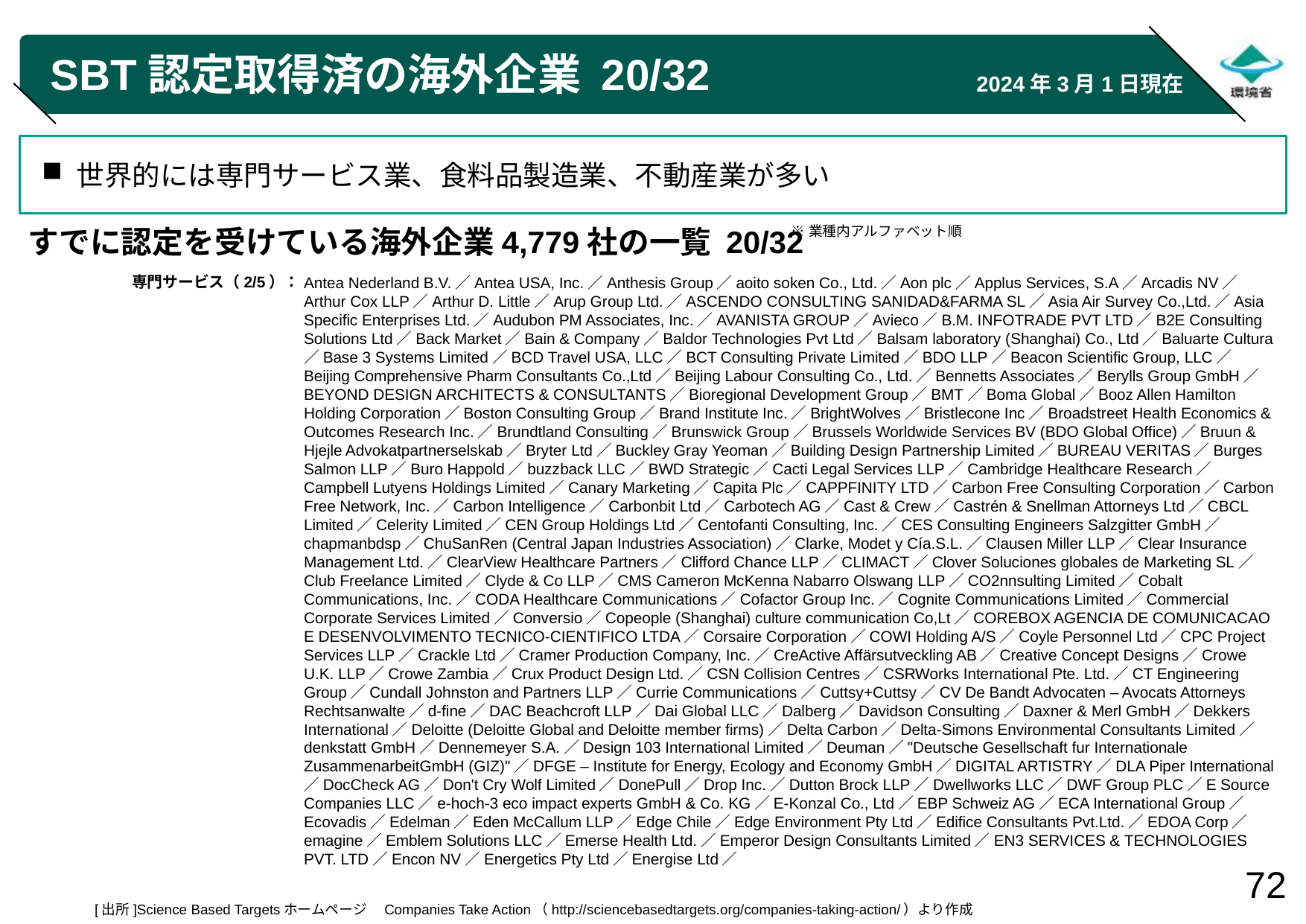

# SBT認定取得済の海外企業 20/32
2024年3月1日現在
世界的には専門サービス業、食料品製造業、不動産業が多い
※業種内アルファベット順
すでに認定を受けている海外企業4,779社の一覧 20/32
専門サービス（2/5）：

Antea Nederland B.V.／Antea USA, Inc.／Anthesis Group／aoito soken Co., Ltd.／Aon plc／Applus Services, S.A／Arcadis NV／Arthur Cox LLP／Arthur D. Little／Arup Group Ltd.／ASCENDO CONSULTING SANIDAD&FARMA SL／Asia Air Survey Co.,Ltd.／Asia Specific Enterprises Ltd.／Audubon PM Associates, Inc.／AVANISTA GROUP／Avieco／B.M. INFOTRADE PVT LTD／B2E Consulting Solutions Ltd／Back Market／Bain & Company／Baldor Technologies Pvt Ltd／Balsam laboratory (Shanghai) Co., Ltd／Baluarte Cultura／Base 3 Systems Limited／BCD Travel USA, LLC／BCT Consulting Private Limited／BDO LLP／Beacon Scientific Group, LLC／Beijing Comprehensive Pharm Consultants Co.,Ltd／Beijing Labour Consulting Co., Ltd.／Bennetts Associates／Berylls Group GmbH／BEYOND DESIGN ARCHITECTS & CONSULTANTS／Bioregional Development Group／BMT／Boma Global／Booz Allen Hamilton Holding Corporation／Boston Consulting Group／Brand Institute Inc.／BrightWolves／Bristlecone Inc／Broadstreet Health Economics & Outcomes Research Inc.／Brundtland Consulting／Brunswick Group／Brussels Worldwide Services BV (BDO Global Office)／Bruun & Hjejle Advokatpartnerselskab／Bryter Ltd／Buckley Gray Yeoman／Building Design Partnership Limited／BUREAU VERITAS／Burges Salmon LLP／Buro Happold／buzzback LLC／BWD Strategic／Cacti Legal Services LLP／Cambridge Healthcare Research／Campbell Lutyens Holdings Limited／Canary Marketing／Capita Plc／CAPPFINITY LTD／Carbon Free Consulting Corporation／Carbon Free Network, Inc.／Carbon Intelligence／Carbonbit Ltd／Carbotech AG／Cast & Crew／Castrén & Snellman Attorneys Ltd／CBCL Limited／Celerity Limited／CEN Group Holdings Ltd／Centofanti Consulting, Inc.／CES Consulting Engineers Salzgitter GmbH／chapmanbdsp／ChuSanRen (Central Japan Industries Association)／Clarke, Modet y Cía.S.L.／Clausen Miller LLP／Clear Insurance Management Ltd.／ClearView Healthcare Partners／Clifford Chance LLP／CLIMACT／Clover Soluciones globales de Marketing SL／Club Freelance Limited／Clyde & Co LLP／CMS Cameron McKenna Nabarro Olswang LLP／CO2nnsulting Limited／Cobalt Communications, Inc.／CODA Healthcare Communications／Cofactor Group Inc.／Cognite Communications Limited／Commercial Corporate Services Limited／Conversio／Copeople (Shanghai) culture communication Co,Lt／COREBOX AGENCIA DE COMUNICACAO E DESENVOLVIMENTO TECNICO-CIENTIFICO LTDA／Corsaire Corporation／COWI Holding A/S／Coyle Personnel Ltd／CPC Project Services LLP／Crackle Ltd／Cramer Production Company, Inc.／CreActive Affärsutveckling AB／Creative Concept Designs／Crowe U.K. LLP／Crowe Zambia／Crux Product Design Ltd.／CSN Collision Centres／CSRWorks International Pte. Ltd.／CT Engineering Group／Cundall Johnston and Partners LLP／Currie Communications／Cuttsy+Cuttsy／CV De Bandt Advocaten – Avocats Attorneys Rechtsanwalte／d-fine／DAC Beachcroft LLP／Dai Global LLC／Dalberg／Davidson Consulting／Daxner & Merl GmbH／Dekkers International／Deloitte (Deloitte Global and Deloitte member firms)／Delta Carbon／Delta-Simons Environmental Consultants Limited／denkstatt GmbH／Dennemeyer S.A.／Design 103 International Limited／Deuman／"Deutsche Gesellschaft fur Internationale ZusammenarbeitGmbH (GIZ)"／DFGE – Institute for Energy, Ecology and Economy GmbH／DIGITAL ARTISTRY／DLA Piper International／DocCheck AG／Don't Cry Wolf Limited／DonePull／Drop Inc.／Dutton Brock LLP／Dwellworks LLC／DWF Group PLC／E Source Companies LLC／e-hoch-3 eco impact experts GmbH & Co. KG／E-Konzal Co., Ltd／EBP Schweiz AG／ECA International Group／Ecovadis／Edelman／Eden McCallum LLP／Edge Chile／Edge Environment Pty Ltd／Edifice Consultants Pvt.Ltd.／EDOA Corp／emagine／Emblem Solutions LLC／Emerse Health Ltd.／Emperor Design Consultants Limited／EN3 SERVICES & TECHNOLOGIES PVT. LTD／Encon NV／Energetics Pty Ltd／Energise Ltd／
[出所]Science Based Targetsホームページ　Companies Take Action（http://sciencebasedtargets.org/companies-taking-action/）より作成